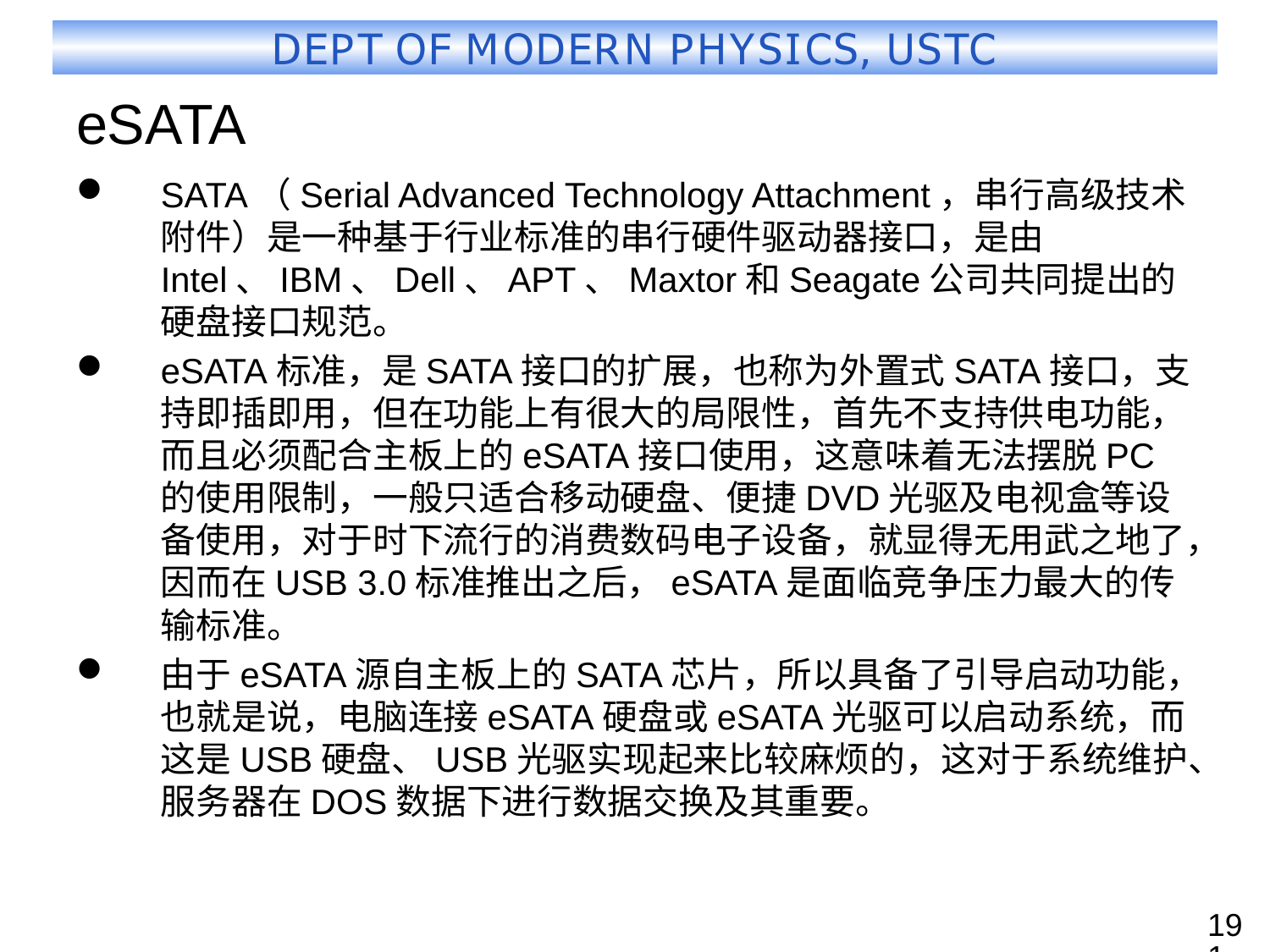

# eSATA
SATA（Serial Advanced Technology Attachment，串行高级技术附件）是一种基于行业标准的串行硬件驱动器接口，是由Intel、IBM、Dell、APT、Maxtor和Seagate公司共同提出的硬盘接口规范。
eSATA标准，是SATA接口的扩展，也称为外置式SATA接口，支持即插即用，但在功能上有很大的局限性，首先不支持供电功能，而且必须配合主板上的eSATA接口使用，这意味着无法摆脱PC的使用限制，一般只适合移动硬盘、便捷DVD光驱及电视盒等设备使用，对于时下流行的消费数码电子设备，就显得无用武之地了，因而在USB 3.0标准推出之后，eSATA是面临竞争压力最大的传输标准。
由于eSATA源自主板上的SATA芯片，所以具备了引导启动功能，也就是说，电脑连接eSATA硬盘或eSATA光驱可以启动系统，而这是USB硬盘、USB光驱实现起来比较麻烦的，这对于系统维护、服务器在DOS数据下进行数据交换及其重要。
191